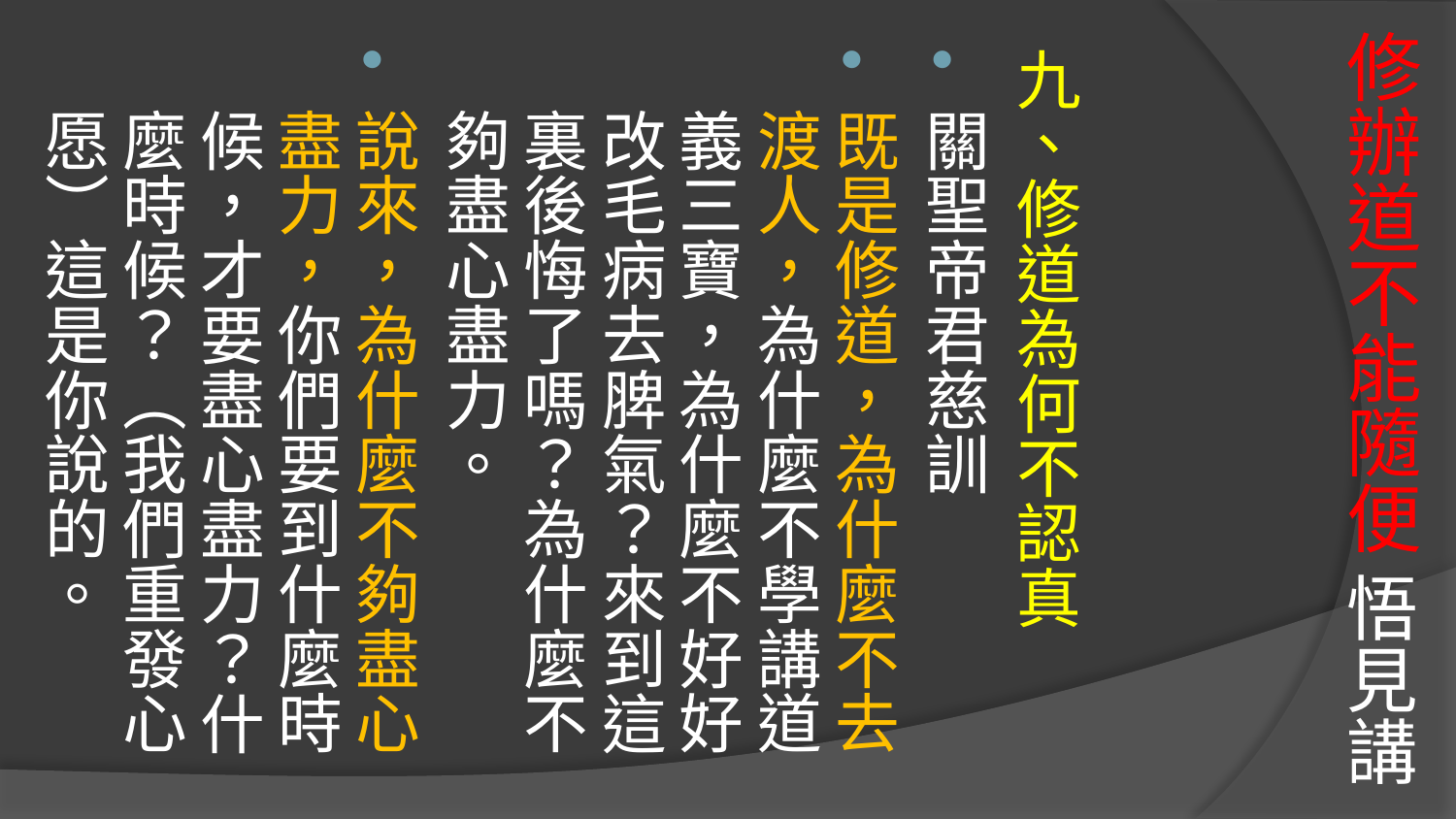

# 修辦道不能隨便 悟見講
九、修道為何不認真
關聖帝君慈訓
既是修道，為什麼不去渡人，為什麼不學講道義三寶，為什麼不好好改毛病去脾氣？來到這裏後悔了嗎？為什麼不夠盡心盡力。
說來，為什麼不夠盡心盡力，你們要到什麼時候，才要盡心盡力？什麼時候？（我們重發心愿）這是你說的。